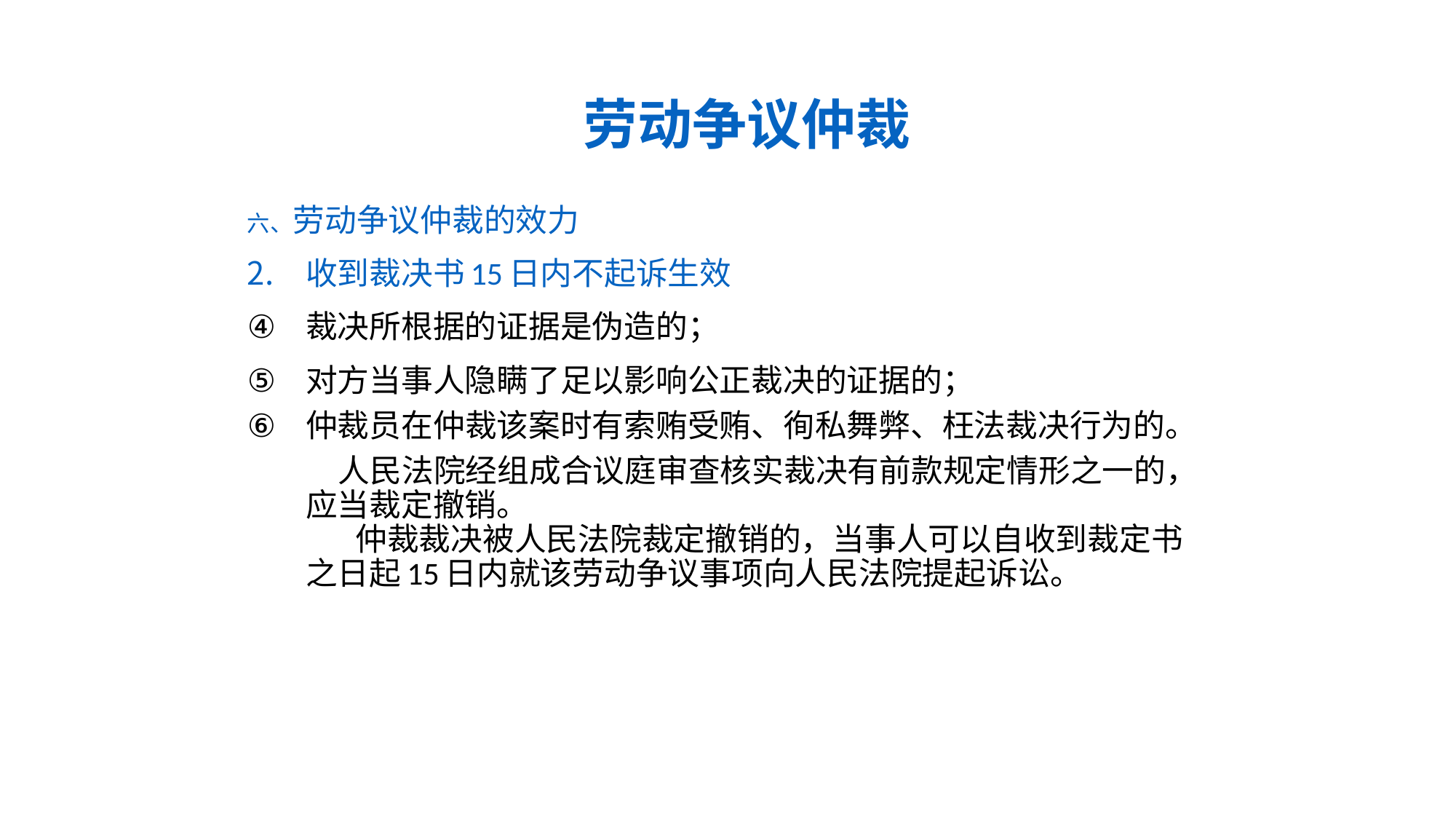

# 劳动争议仲裁
六、劳动争议仲裁的效力
收到裁决书15日内不起诉生效
裁决所根据的证据是伪造的；
对方当事人隐瞒了足以影响公正裁决的证据的；
仲裁员在仲裁该案时有索贿受贿、徇私舞弊、枉法裁决行为的。
            人民法院经组成合议庭审查核实裁决有前款规定情形之一的，应当裁定撤销。
       仲裁裁决被人民法院裁定撤销的，当事人可以自收到裁定书之日起15日内就该劳动争议事项向人民法院提起诉讼。